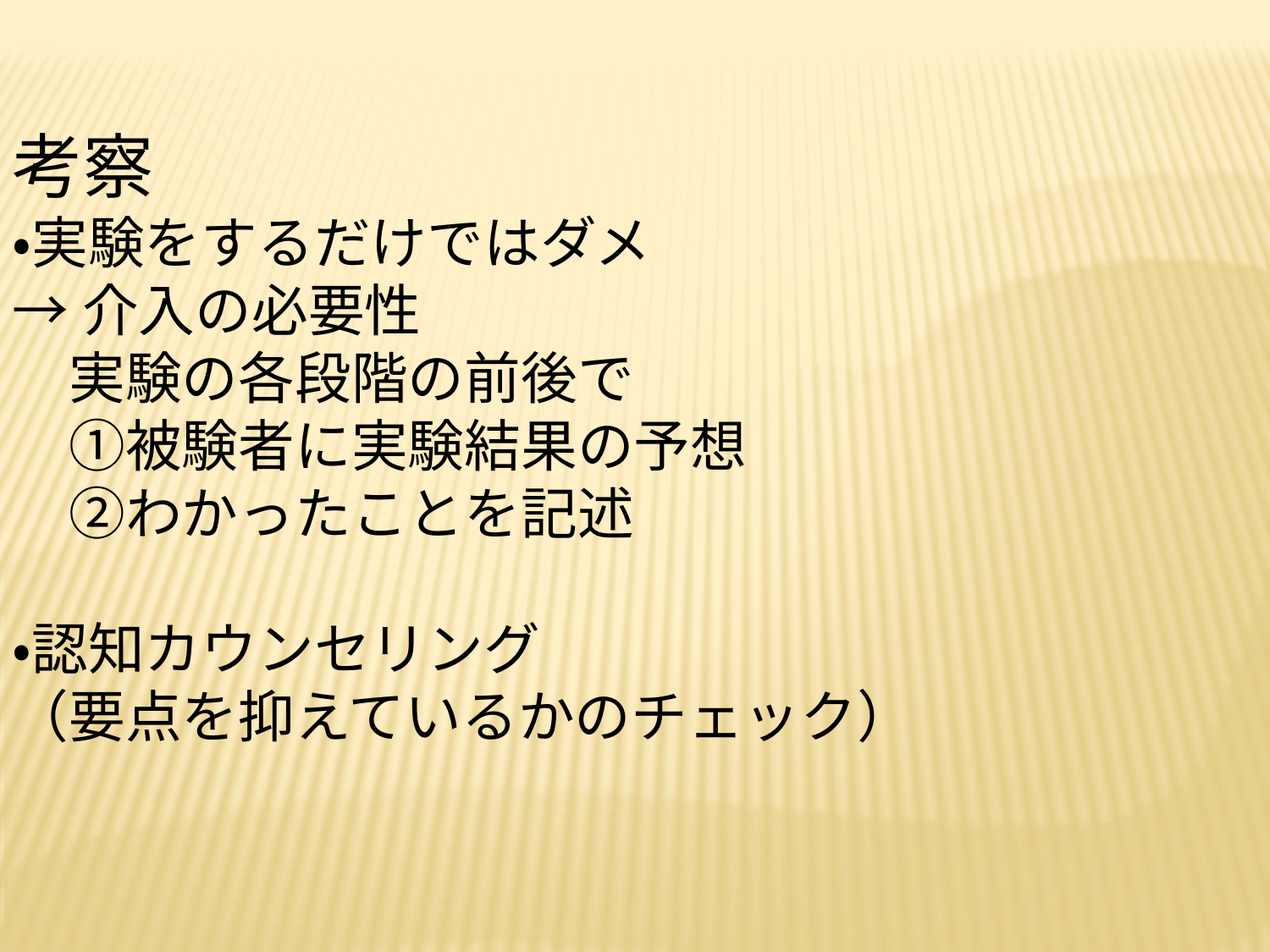

考察
・実験をするだけではダメ
→介入の必要性
　実験の各段階の前後で
　①被験者に実験結果の予想
　②わかったことを記述

・認知カウンセリング
（要点を抑えているかのチェック）